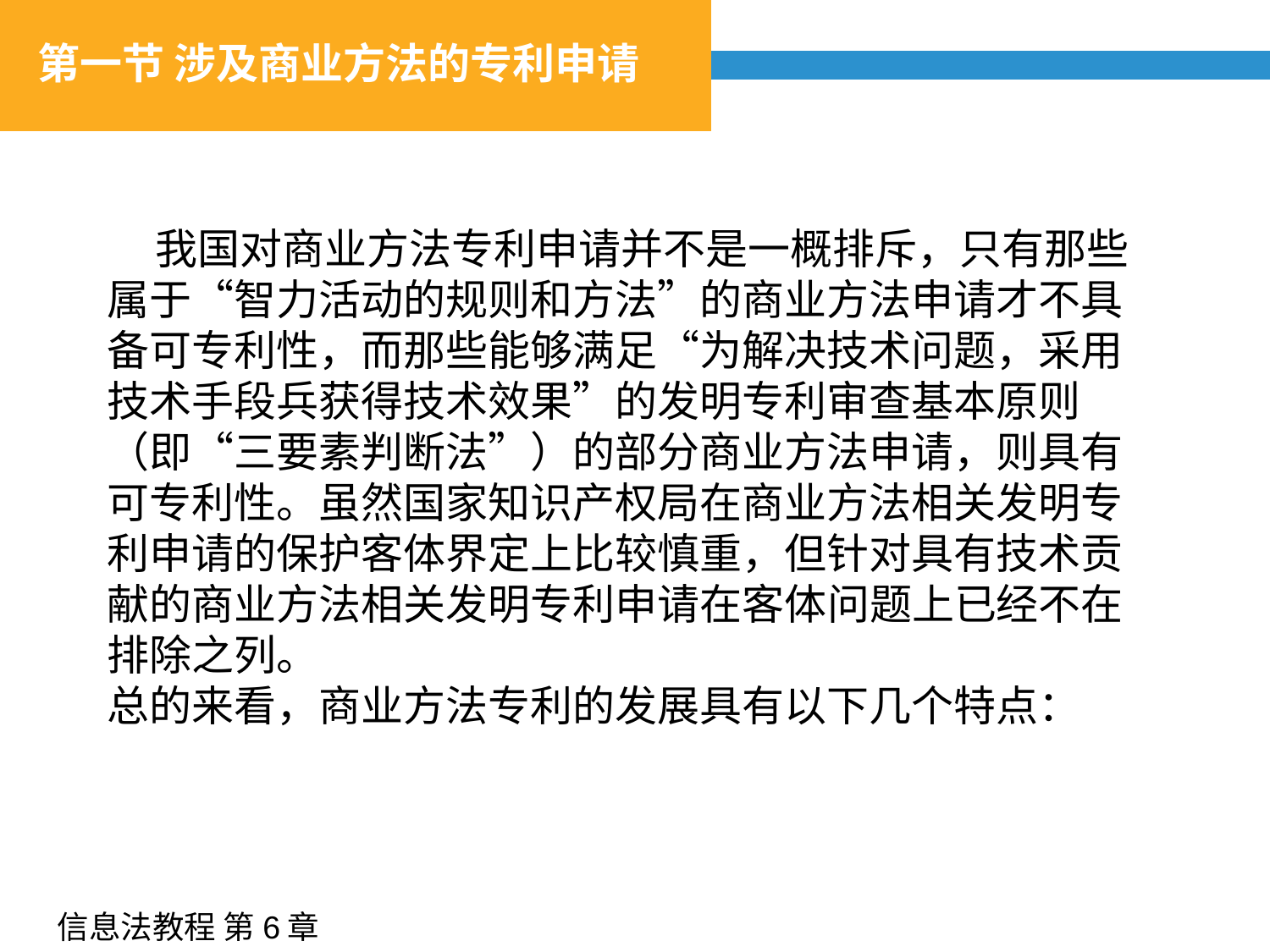

# 第一节 涉及商业方法的专利申请
    我国对商业方法专利申请并不是一概排斥，只有那些属于“智力活动的规则和方法”的商业方法申请才不具备可专利性，而那些能够满足“为解决技术问题，采用技术手段兵获得技术效果”的发明专利审查基本原则（即“三要素判断法”）的部分商业方法申请，则具有可专利性。虽然国家知识产权局在商业方法相关发明专利申请的保护客体界定上比较慎重，但针对具有技术贡献的商业方法相关发明专利申请在客体问题上已经不在排除之列。
总的来看，商业方法专利的发展具有以下几个特点：

信息法教程 第6章